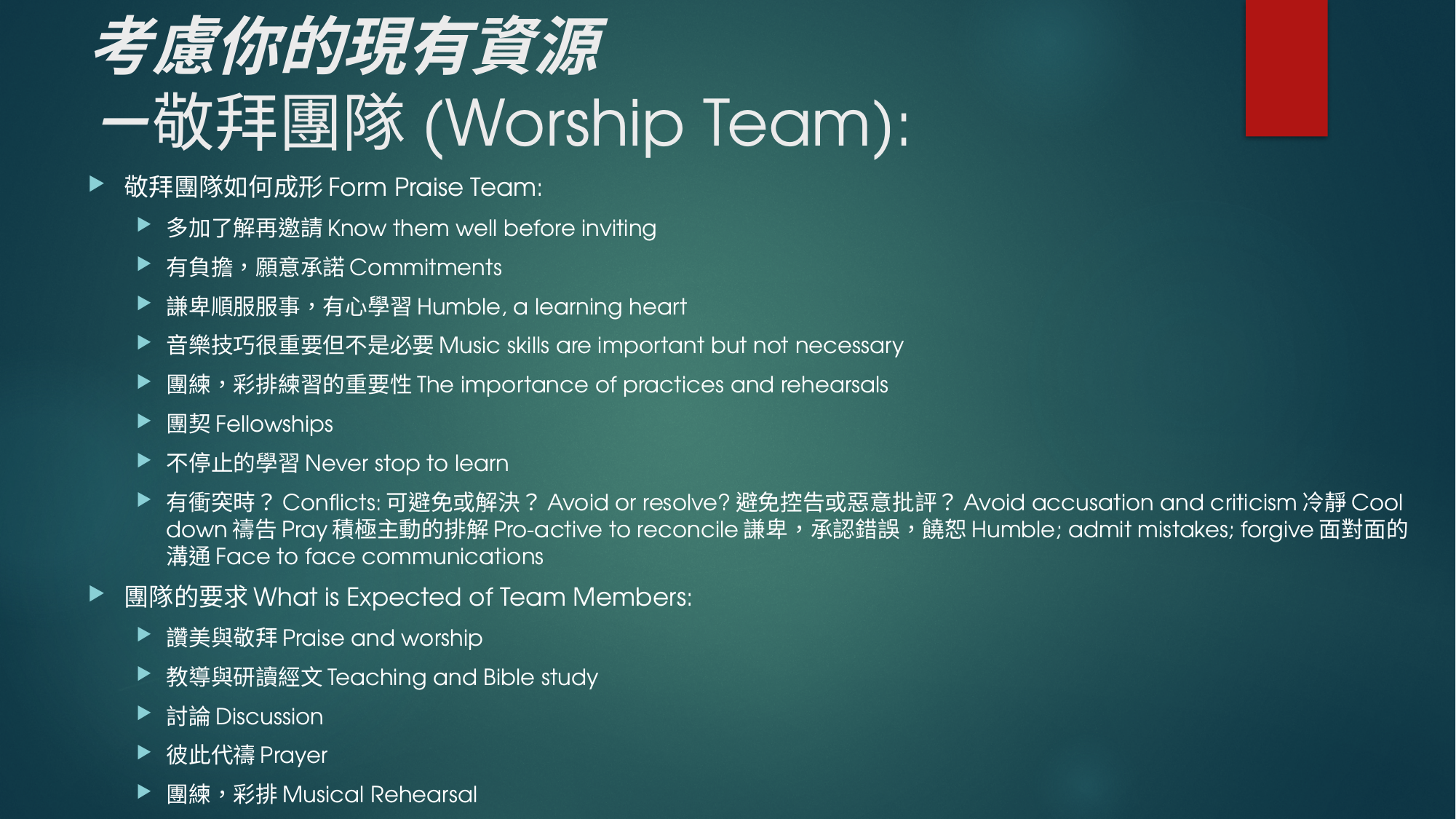

# 考慮你的現有資源 －敬拜團隊(Worship Team):
敬拜團隊如何成形Form Praise Team:
多加了解再邀請Know them well before inviting
有負擔，願意承諾Commitments
謙卑順服服事，有心學習Humble, a learning heart
音樂技巧很重要但不是必要Music skills are important but not necessary
團練，彩排練習的重要性The importance of practices and rehearsals
團契Fellowships
不停止的學習Never stop to learn
有衝突時？Conflicts:可避免或解決？Avoid or resolve?避免控告或惡意批評？Avoid accusation and criticism冷靜Cool down禱告Pray積極主動的排解Pro-active to reconcile謙卑，承認錯誤，饒恕Humble; admit mistakes; forgive面對面的溝通Face to face communications
團隊的要求What is Expected of Team Members:
讚美與敬拜Praise and worship
教導與研讀經文Teaching and Bible study
討論Discussion
彼此代禱Prayer
團練，彩排Musical Rehearsal